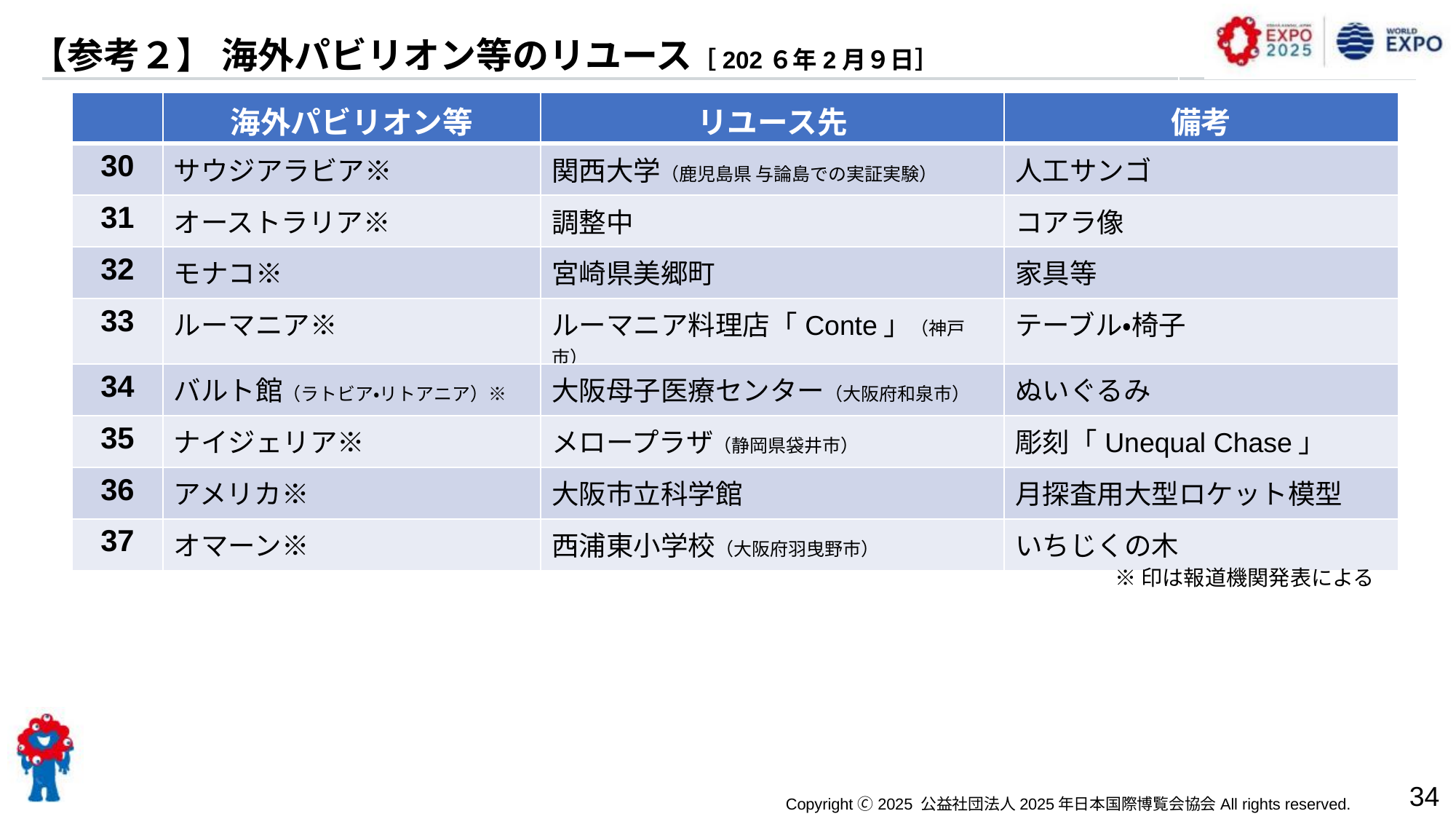

入場券販売状況（2025年８月31日時点）

【参考２】 海外パビリオン等のリユース［202６年2月９日］
|  | 海外パビリオン等 | リユース先 | 備考 |
| --- | --- | --- | --- |
| 30 | サウジアラビア※ | 関西大学（鹿児島県 与論島での実証実験） | 人工サンゴ |
| 31 | オーストラリア※ | 調整中 | コアラ像 |
| 32 | モナコ※ | 宮崎県美郷町 | 家具等 |
| 33 | ルーマニア※ | ルーマニア料理店「Conte」（神戸市） | テーブル・椅子 |
| 34 | バルト館（ラトビア・リトアニア）※ | 大阪母子医療センター（大阪府和泉市） | ぬいぐるみ |
| 35 | ナイジェリア※ | メロープラザ（静岡県袋井市） | 彫刻「Unequal Chase」 |
| 36 | アメリカ※ | 大阪市立科学館 | 月探査用大型ロケット模型 |
| 37 | オマーン※ | 西浦東小学校（大阪府羽曳野市） | いちじくの木 |
※印は報道機関発表による
34
Copyright 🄫 2025 公益社団法人2025年日本国際博覧会協会All rights reserved.